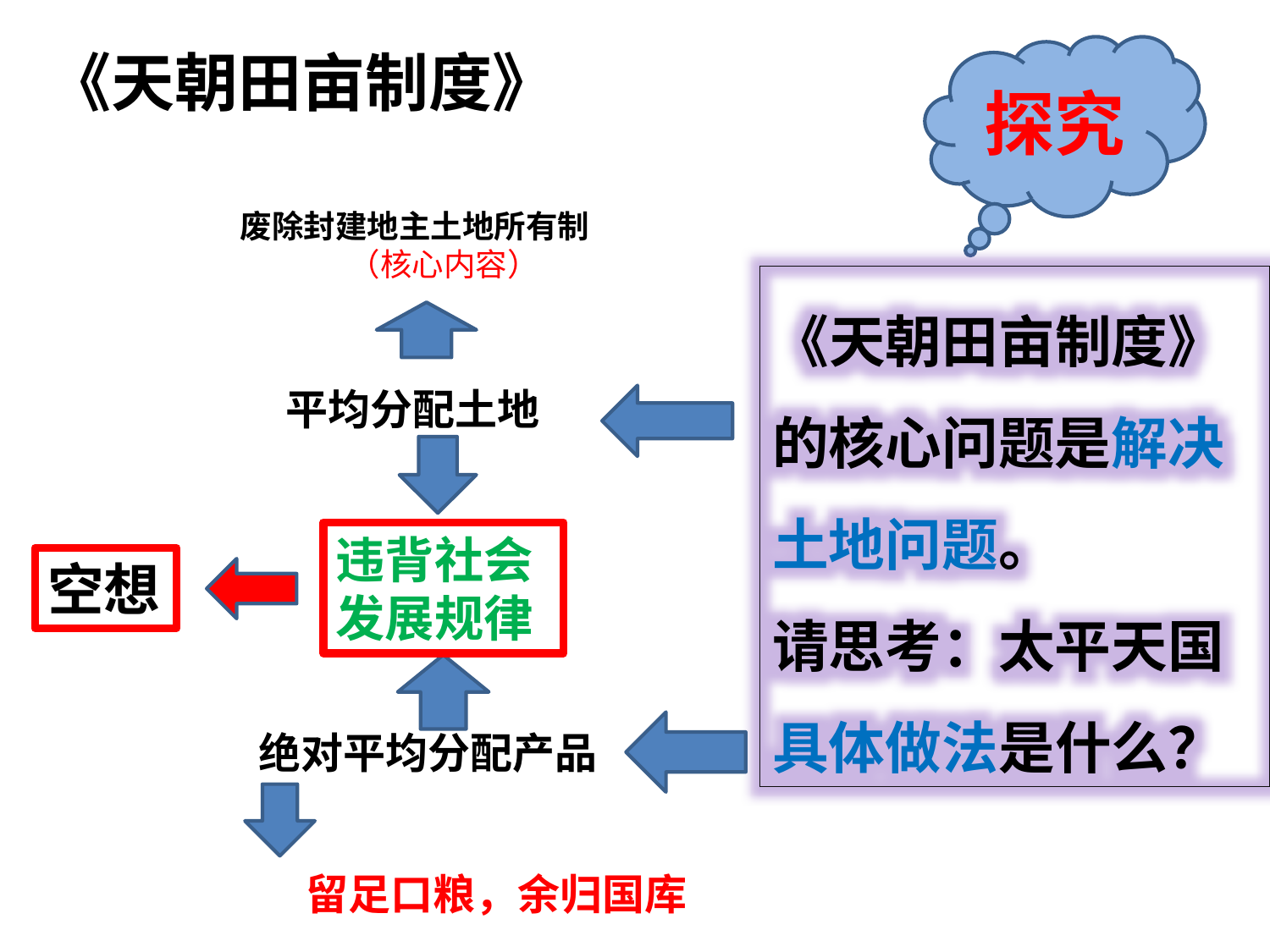

《天朝田亩制度》
探究
废除封建地主土地所有制
              （核心内容）
《天朝田亩制度》的核心问题是解决土地问题。
请思考：太平天国具体做法是什么？

平均分配土地

违背社会
发展规律
空想

绝对平均分配产品

留足口粮，余归国库